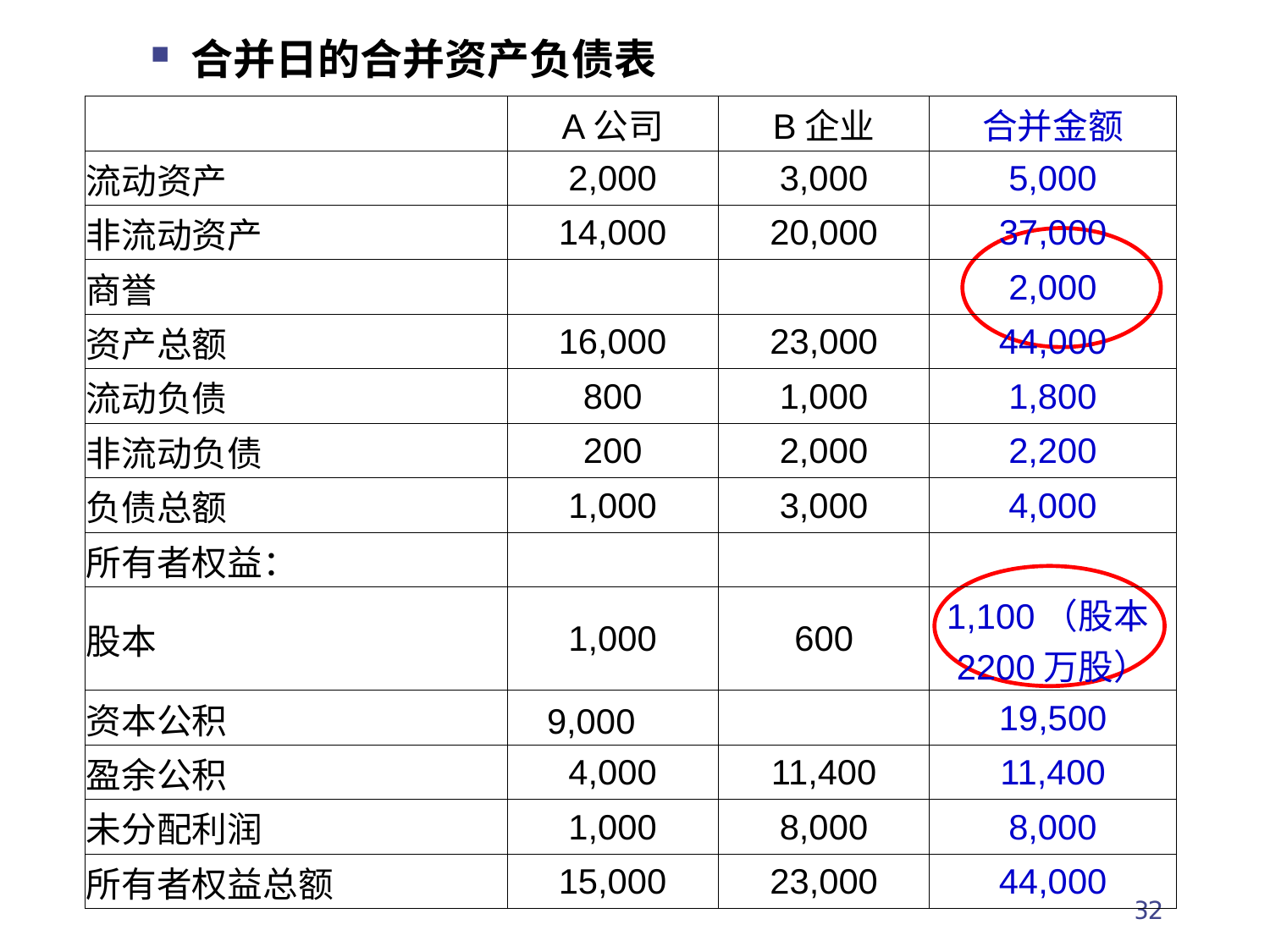

合并日的合并资产负债表
|  | A公司 | B企业 | 合并金额 |
| --- | --- | --- | --- |
| 流动资产 | 2,000 | 3,000 | 5,000 |
| 非流动资产 | 14,000 | 20,000 | 37,000 |
| 商誉 |  |  | 2,000 |
| 资产总额 | 16,000 | 23,000 | 44,000 |
| 流动负债 | 800 | 1,000 | 1,800 |
| 非流动负债 | 200 | 2,000 | 2,200 |
| 负债总额 | 1,000 | 3,000 | 4,000 |
| 所有者权益： |  |  |  |
| 股本 | 1,000 | 600 | 1,100（股本2200万股） |
| 资本公积 | 9,000 |  | 19,500 |
| 盈余公积 | 4,000 | 11,400 | 11,400 |
| 未分配利润 | 1,000 | 8,000 | 8,000 |
| 所有者权益总额 | 15,000 | 23,000 | 44,000 |

32